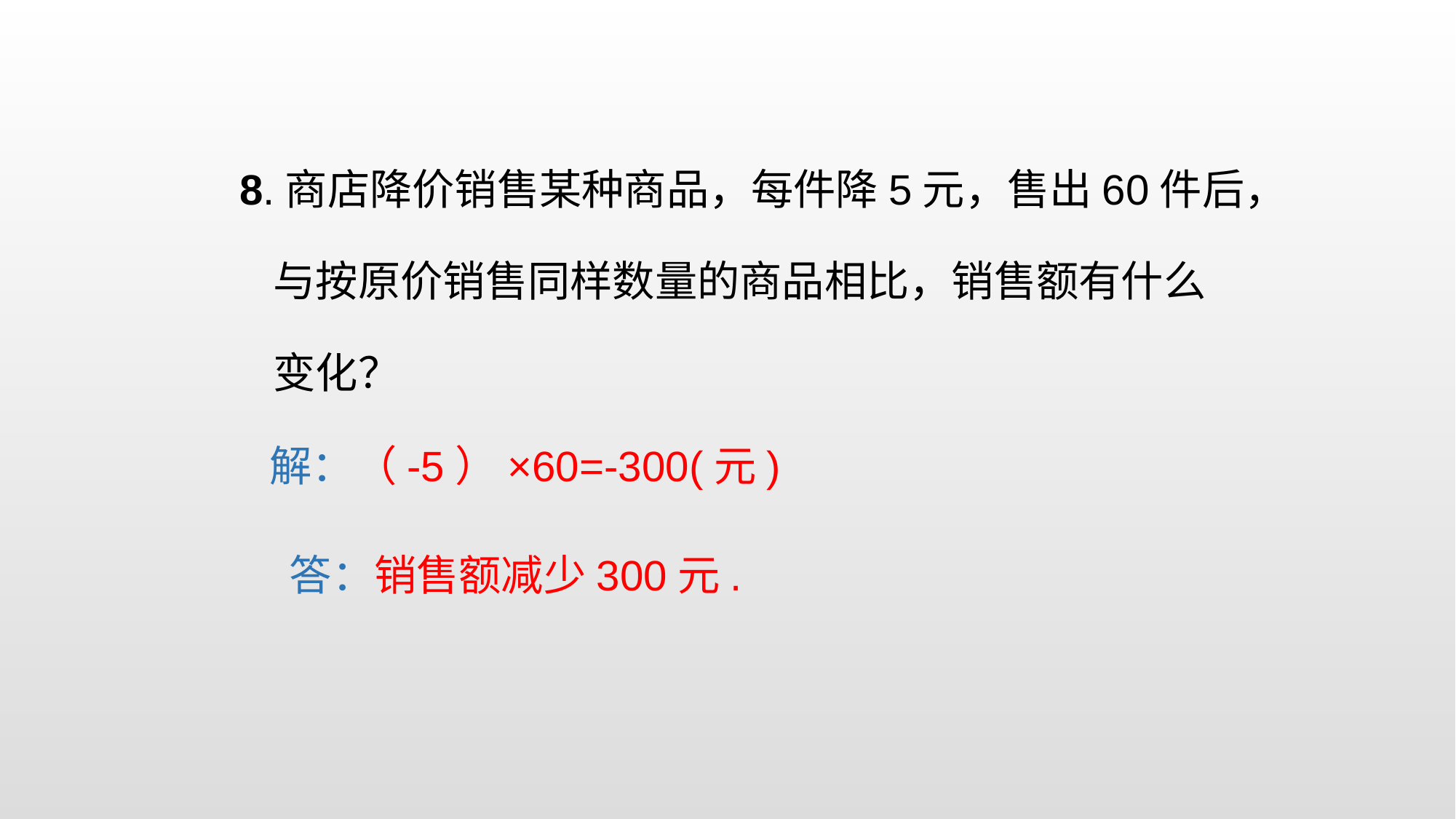

8.商店降价销售某种商品，每件降5元，售出60件后，与按原价销售同样数量的商品相比，销售额有什么变化？
解：（-5）×60=-300(元)
答：销售额减少300元.